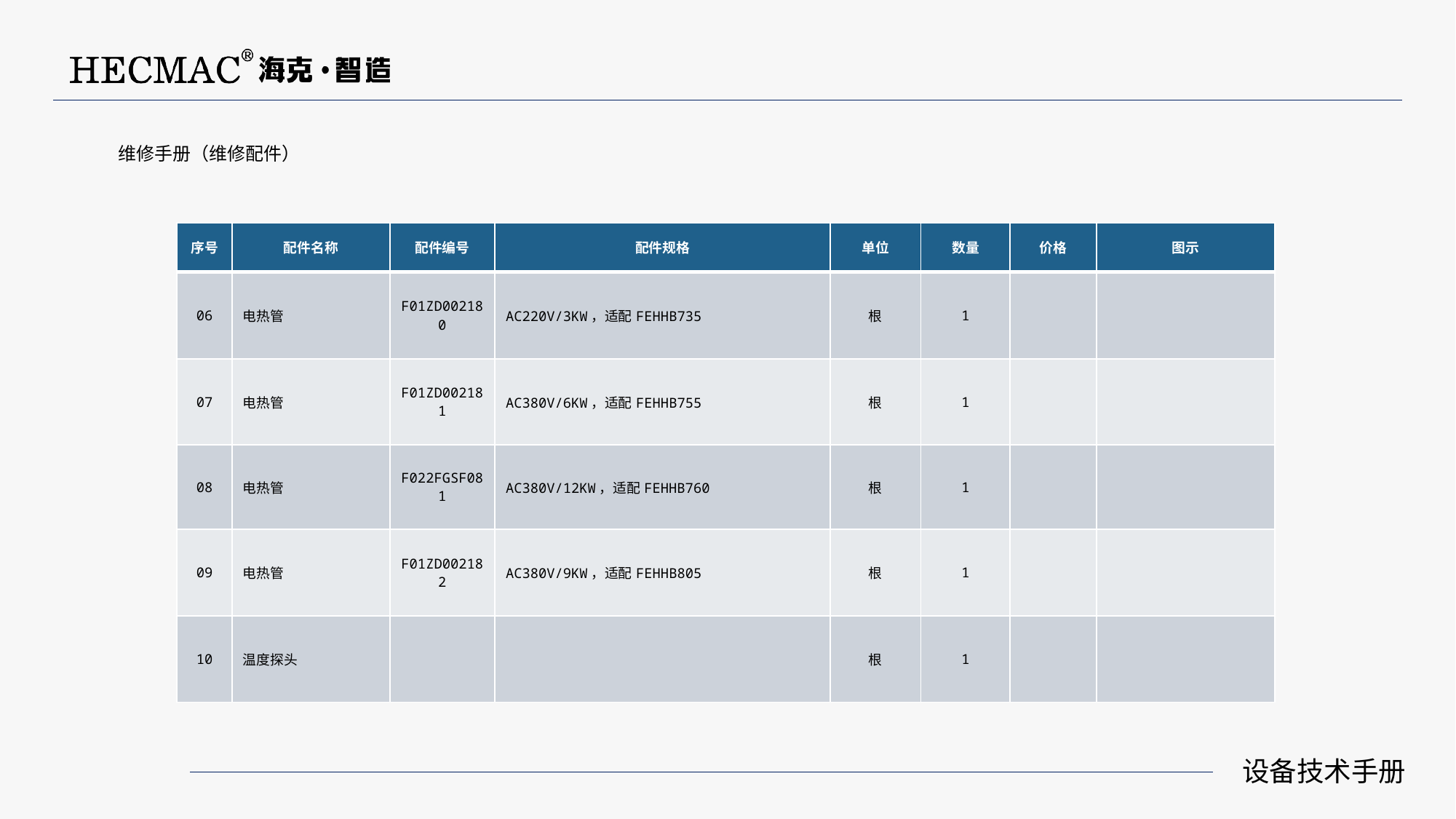

维修手册（维修配件）
| 序号 | 配件名称 | 配件编号 | 配件规格 | 单位 | 数量 | 价格 | 图示 |
| --- | --- | --- | --- | --- | --- | --- | --- |
| 06 | 电热管 | F01ZD002180 | AC220V/3KW，适配FEHHB735 | 根 | 1 |  |  |
| 07 | 电热管 | F01ZD002181 | AC380V/6KW，适配FEHHB755 | 根 | 1 |  |  |
| 08 | 电热管 | F022FGSF081 | AC380V/12KW，适配FEHHB760 | 根 | 1 |  |  |
| 09 | 电热管 | F01ZD002182 | AC380V/9KW，适配FEHHB805 | 根 | 1 |  |  |
| 10 | 温度探头 |  |  | 根 | 1 |  |  |